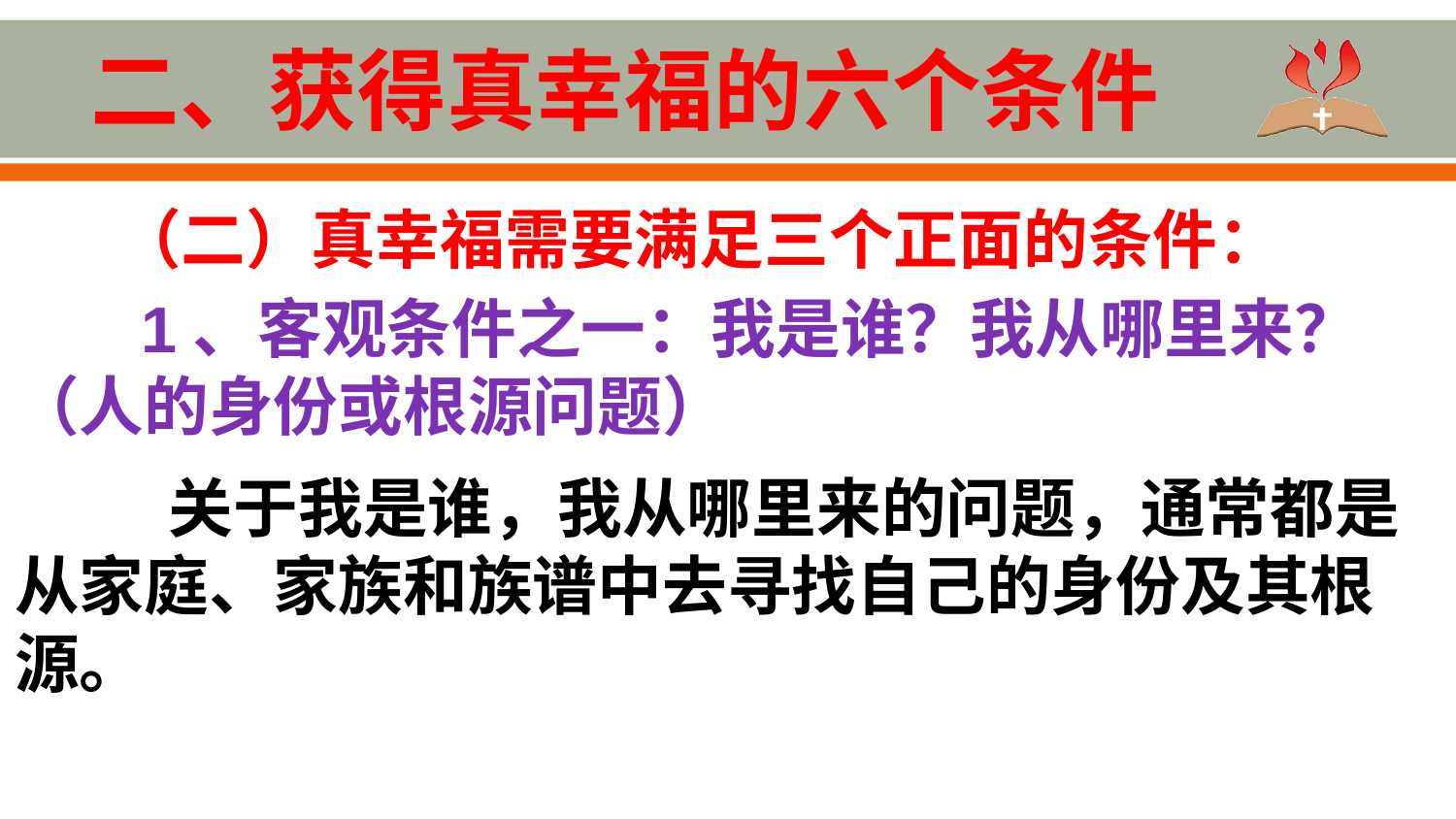

# 二、获得真幸福的六个条件
       （二）真幸福需要满足三个正面的条件：
   1、客观条件之一：我是谁？我从哪里来？（人的身份或根源问题）
  关于我是谁，我从哪里来的问题，通常都是从家庭、家族和族谱中去寻找自己的身份及其根源。